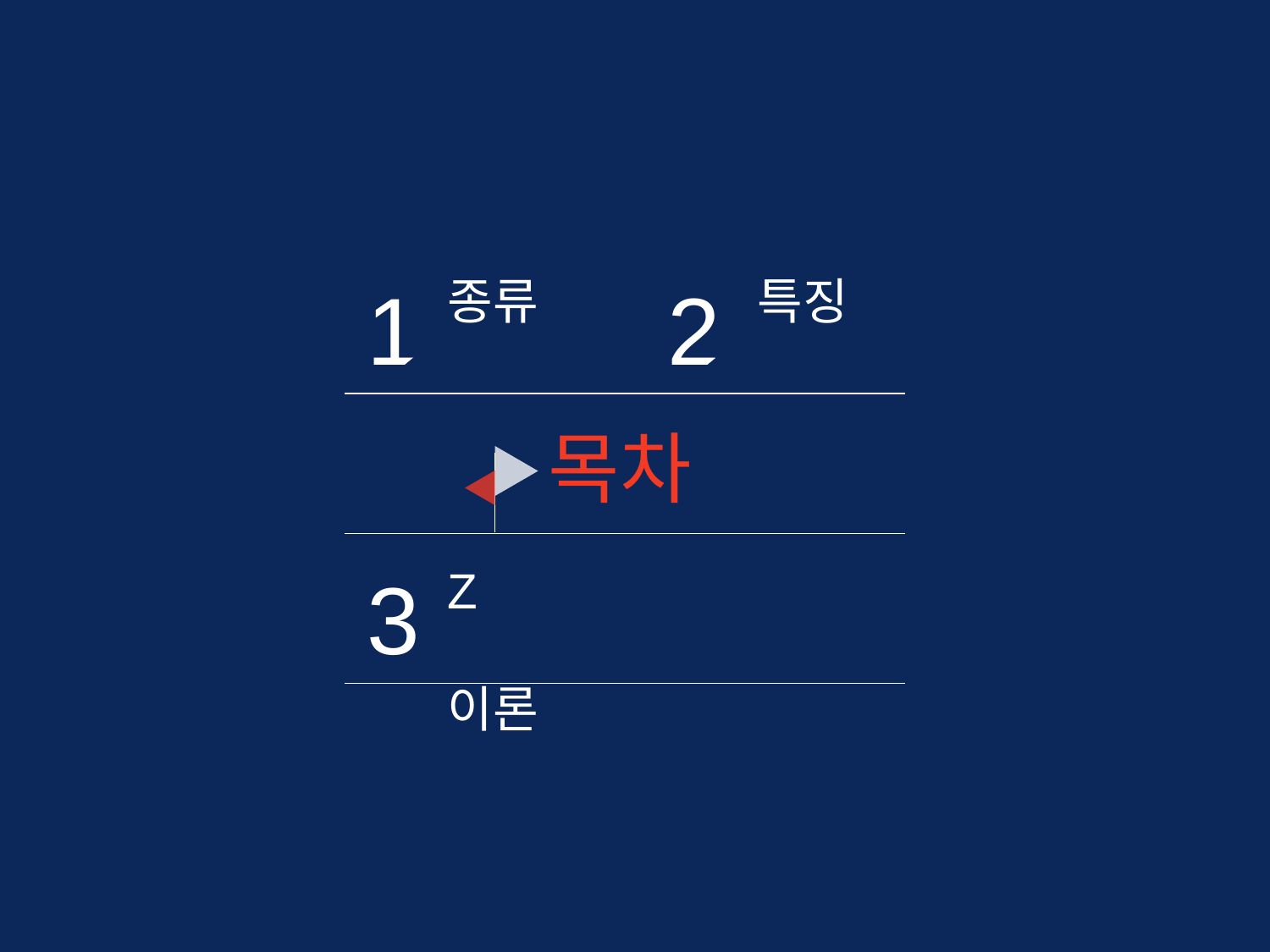

1

종류
2

특징
목차

3

Z
  이론